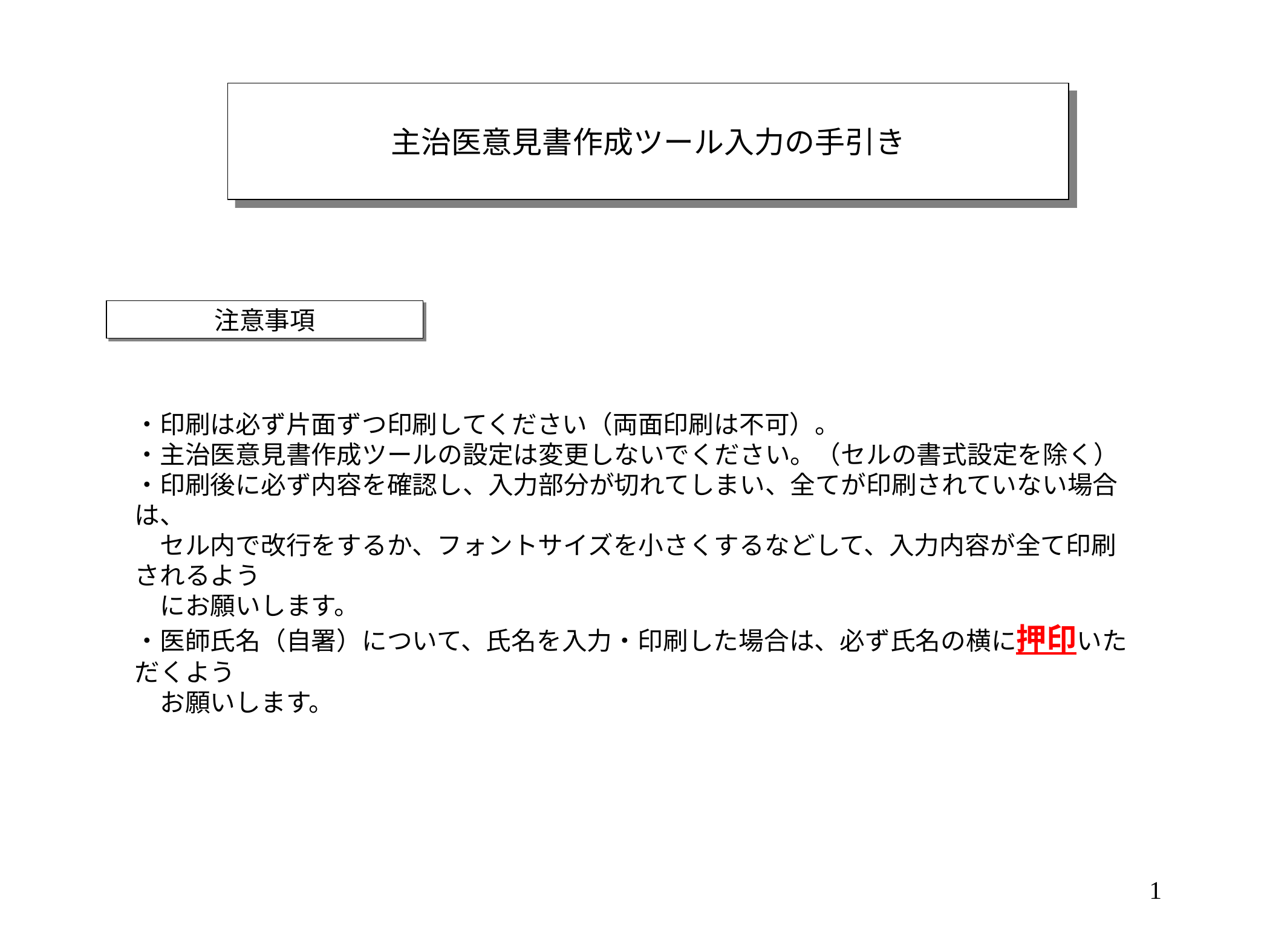

主治医意見書作成ツール入力の手引き

注意事項
・印刷は必ず片面ずつ印刷してください（両面印刷は不可）。
・主治医意見書作成ツールの設定は変更しないでください。（セルの書式設定を除く）
・印刷後に必ず内容を確認し、入力部分が切れてしまい、全てが印刷されていない場合は、
　セル内で改行をするか、フォントサイズを小さくするなどして、入力内容が全て印刷されるよう
　にお願いします。
・医師氏名（自署）について、氏名を入力・印刷した場合は、必ず氏名の横に押印いただくよう
　お願いします。

1